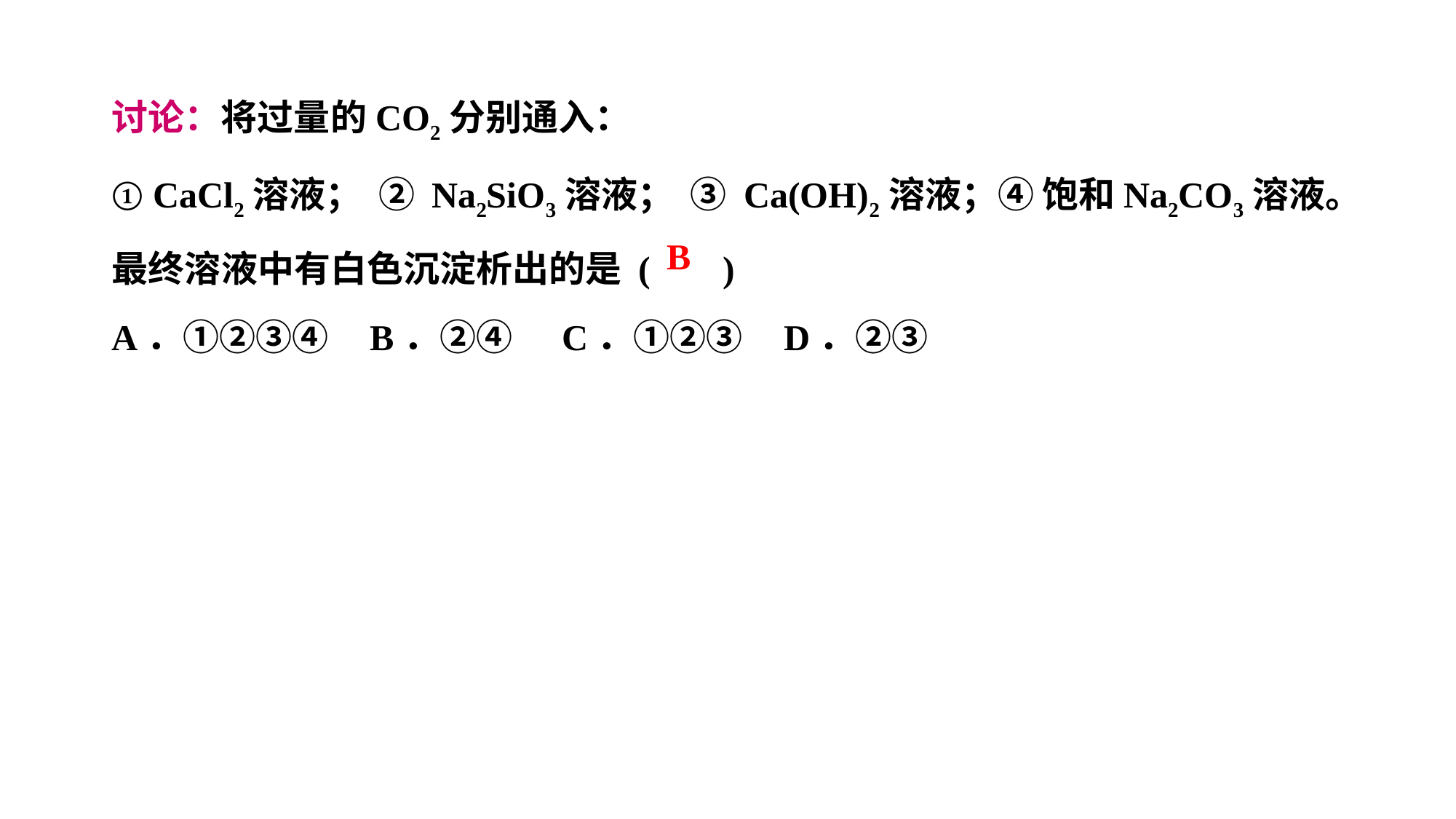

讨论：将过量的CO2分别通入：
① CaCl2溶液；  ② Na2SiO3溶液；  ③ Ca(OH)2溶液；④ 饱和Na2CO3溶液。
最终溶液中有白色沉淀析出的是 (        )
A．①②③④    B．②④     C．①②③    D．②③
B